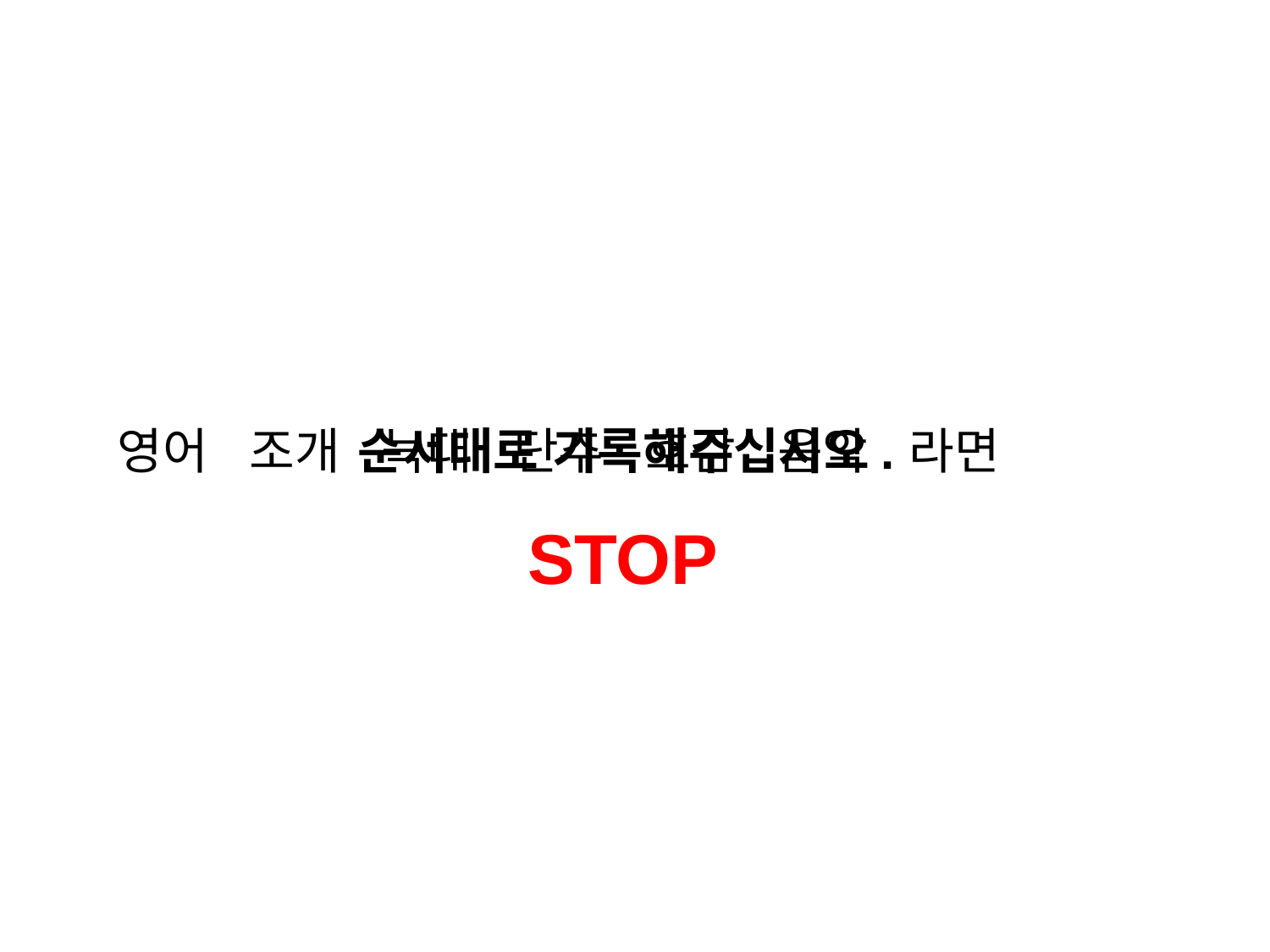

영어   조개   늑대   단추   호감   음악   라면
순서대로 기록해주십시오.
STOP